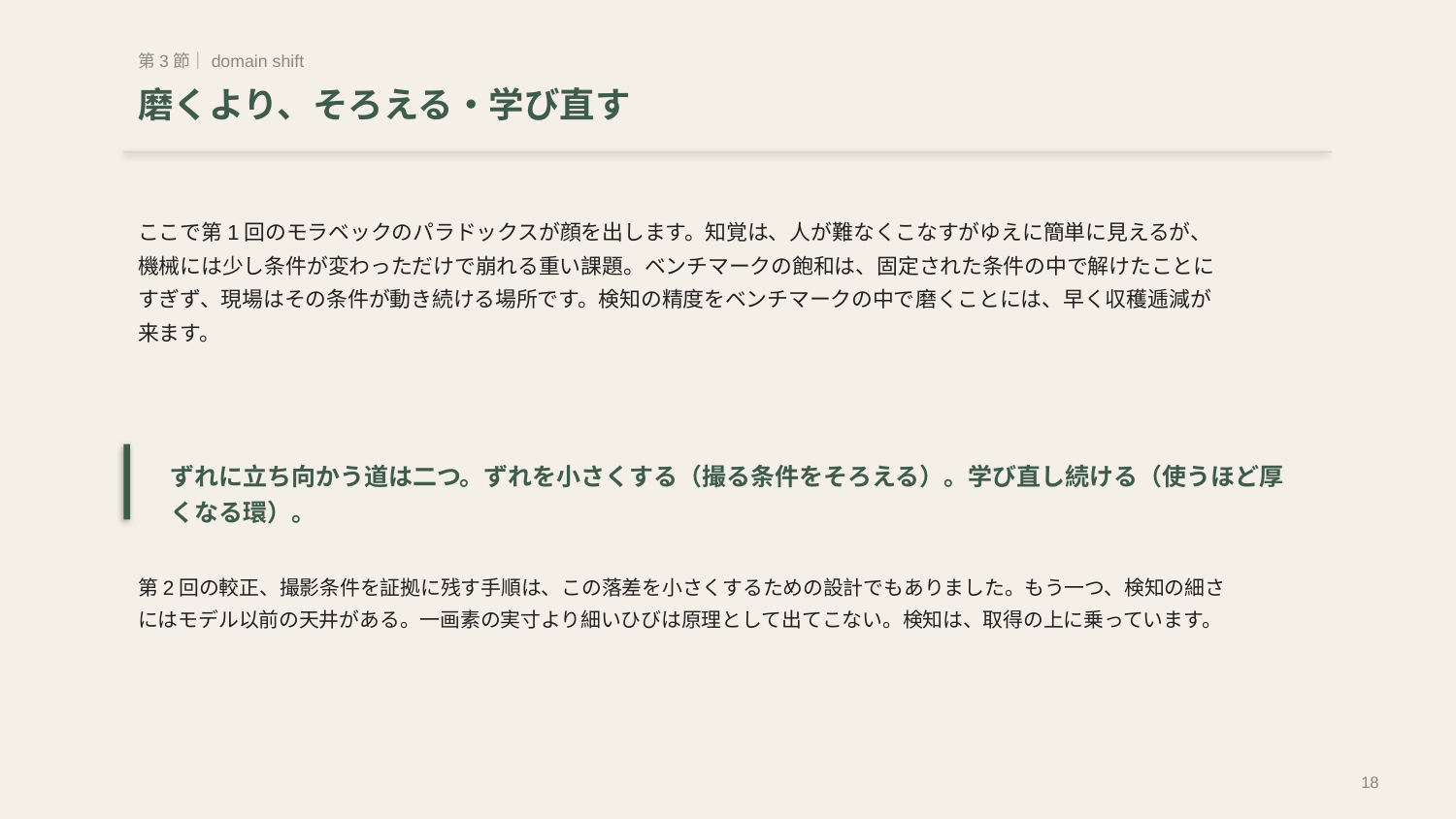

第3節｜domain shift
磨くより、そろえる・学び直す

ここで第1回のモラベックのパラドックスが顔を出します。知覚は、人が難なくこなすがゆえに簡単に見えるが、機械には少し条件が変わっただけで崩れる重い課題。ベンチマークの飽和は、固定された条件の中で解けたことにすぎず、現場はその条件が動き続ける場所です。検知の精度をベンチマークの中で磨くことには、早く収穫逓減が来ます。

ずれに立ち向かう道は二つ。ずれを小さくする（撮る条件をそろえる）。学び直し続ける（使うほど厚くなる環）。
第2回の較正、撮影条件を証拠に残す手順は、この落差を小さくするための設計でもありました。もう一つ、検知の細さにはモデル以前の天井がある。一画素の実寸より細いひびは原理として出てこない。検知は、取得の上に乗っています。
18